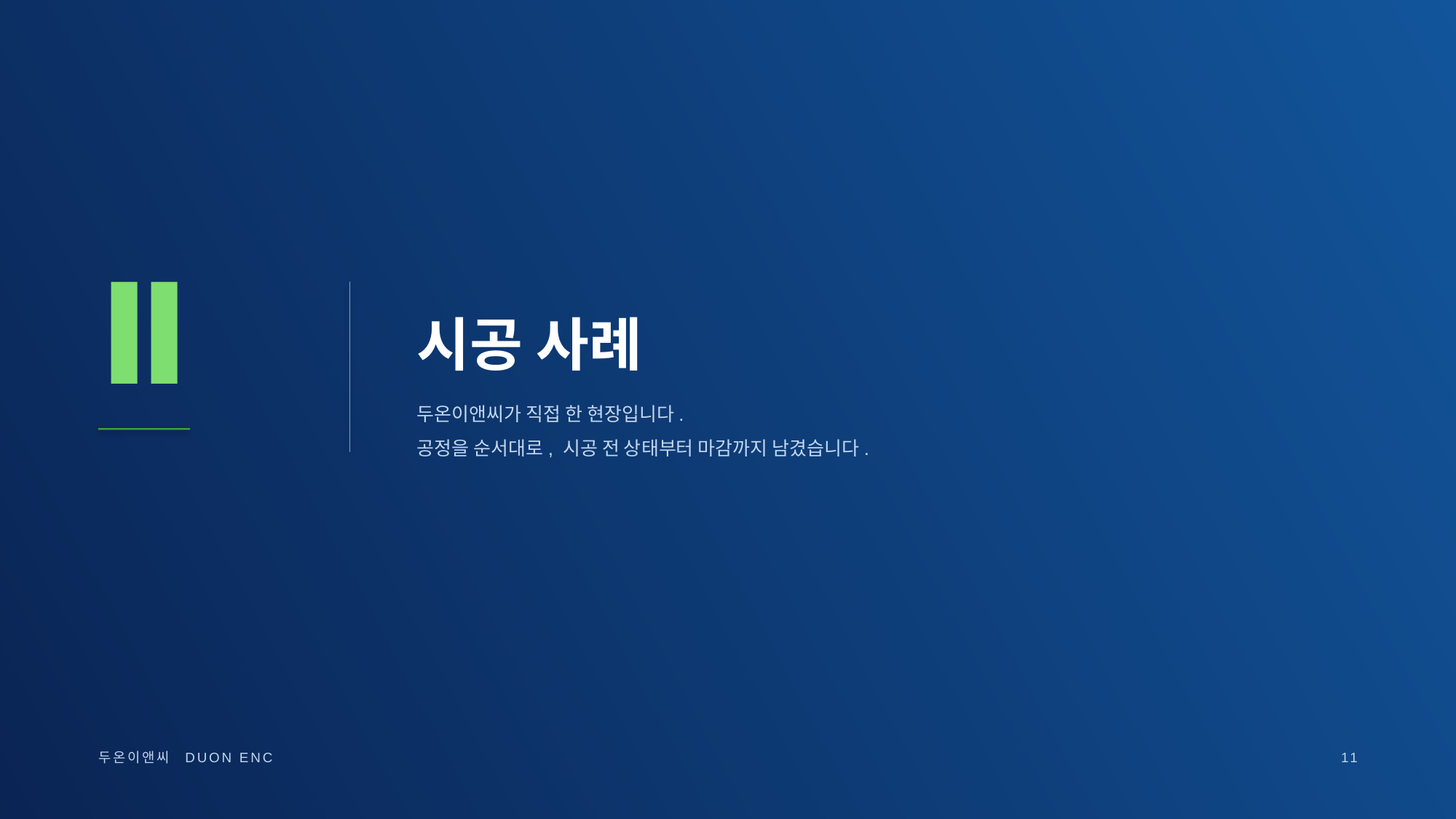

Ⅱ

시공 사례
두온이앤씨가 직접 한 현장입니다.
공정을 순서대로, 시공 전 상태부터 마감까지 남겼습니다.

두온이앤씨  DUON ENC
11